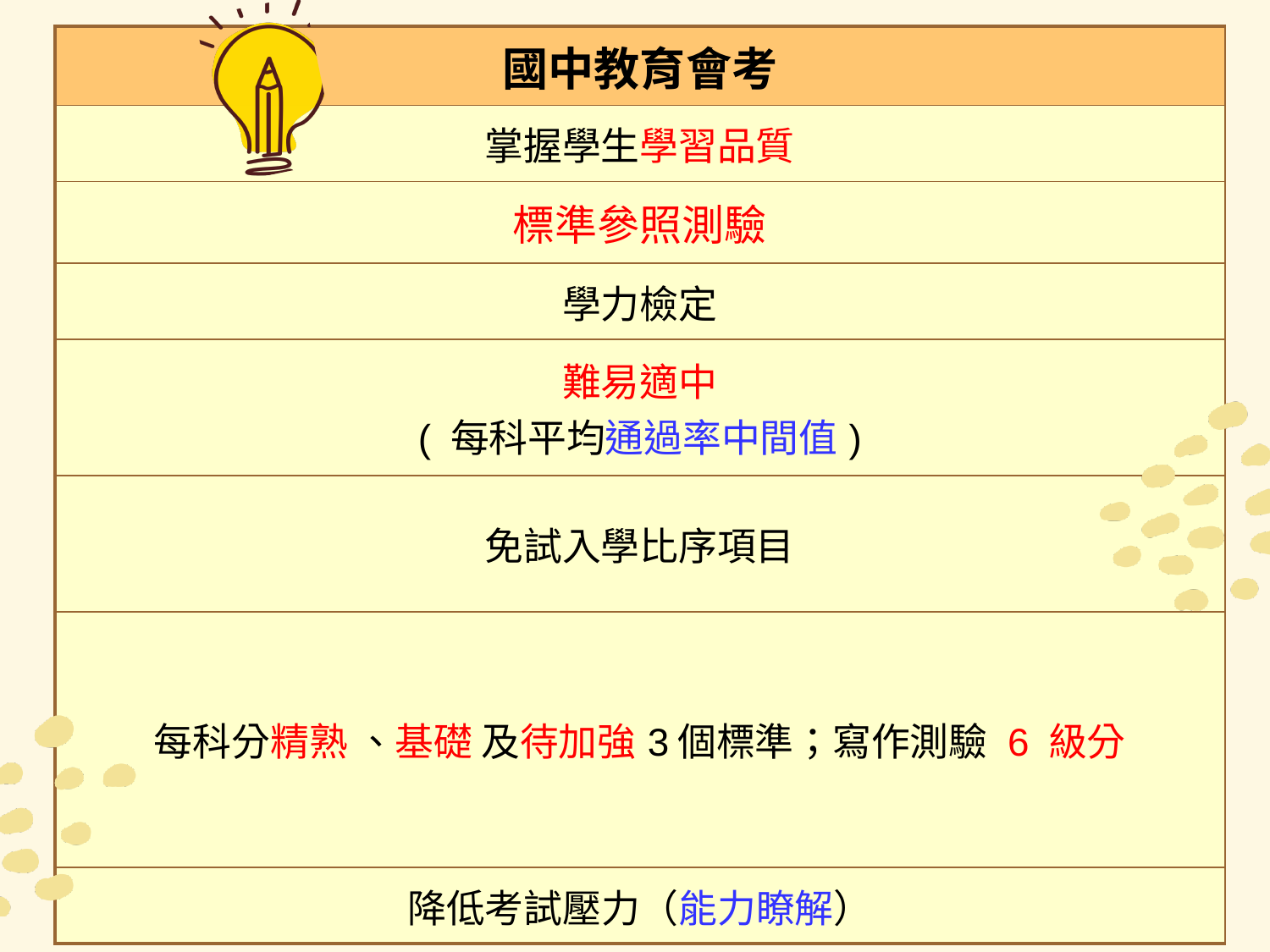

| 國中教育會考 |
| --- |
| 掌握學生學習品質 |
| 標準參照測驗 |
| 學力檢定 |
| 難易適中 ( 每科平均通過率中間值) |
| 免試入學比序項目 |
| 每科分精熟 、基礎 及待加強3個標準；寫作測驗 6 級分 |
| 降低考試壓力（能力瞭解） |